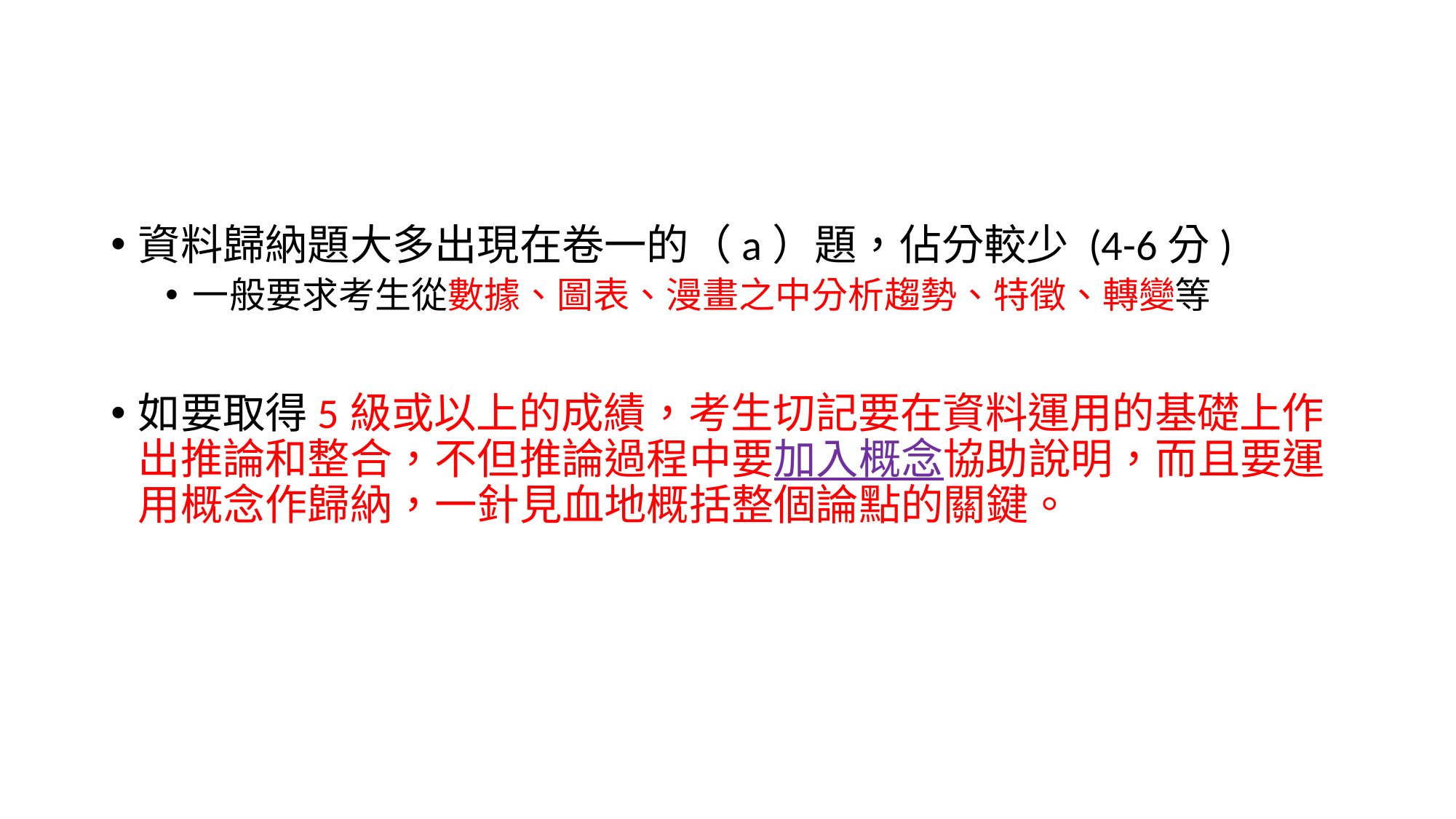

#
資料歸納題大多出現在卷一的（a）題，佔分較少 (4-6分)
一般要求考生從數據、圖表、漫畫之中分析趨勢、特徵、轉變等

如要取得5級或以上的成績，考生切記要在資料運用的基礎上作出推論和整合，不但推論過程中要加入概念協助說明，而且要運用概念作歸納，一針見血地概括整個論點的關鍵。